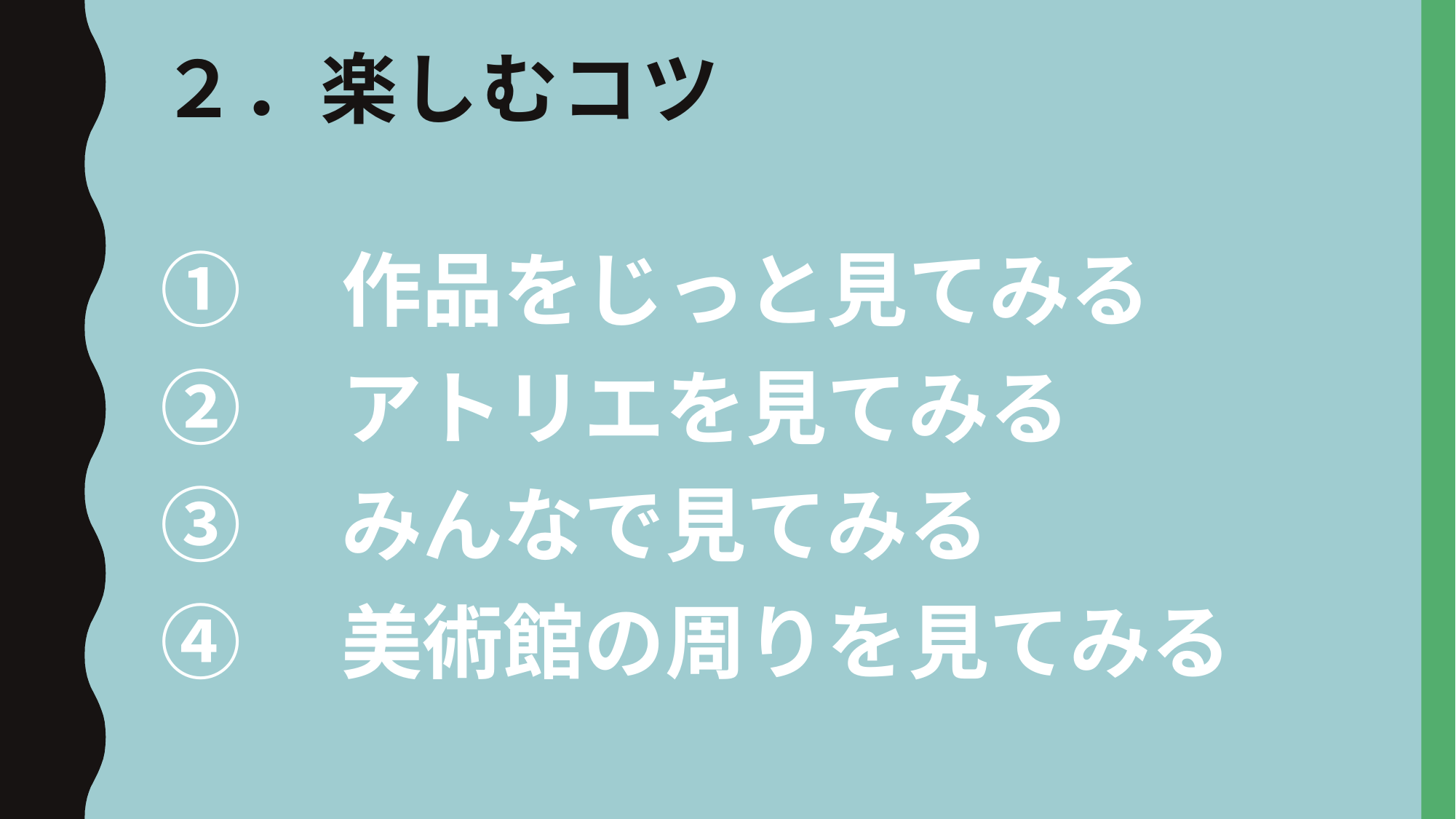

# ２．楽しむコツ
①　作品をじっと見てみる
②　アトリエを見てみる
③　みんなで見てみる
④　美術館の周りを見てみる